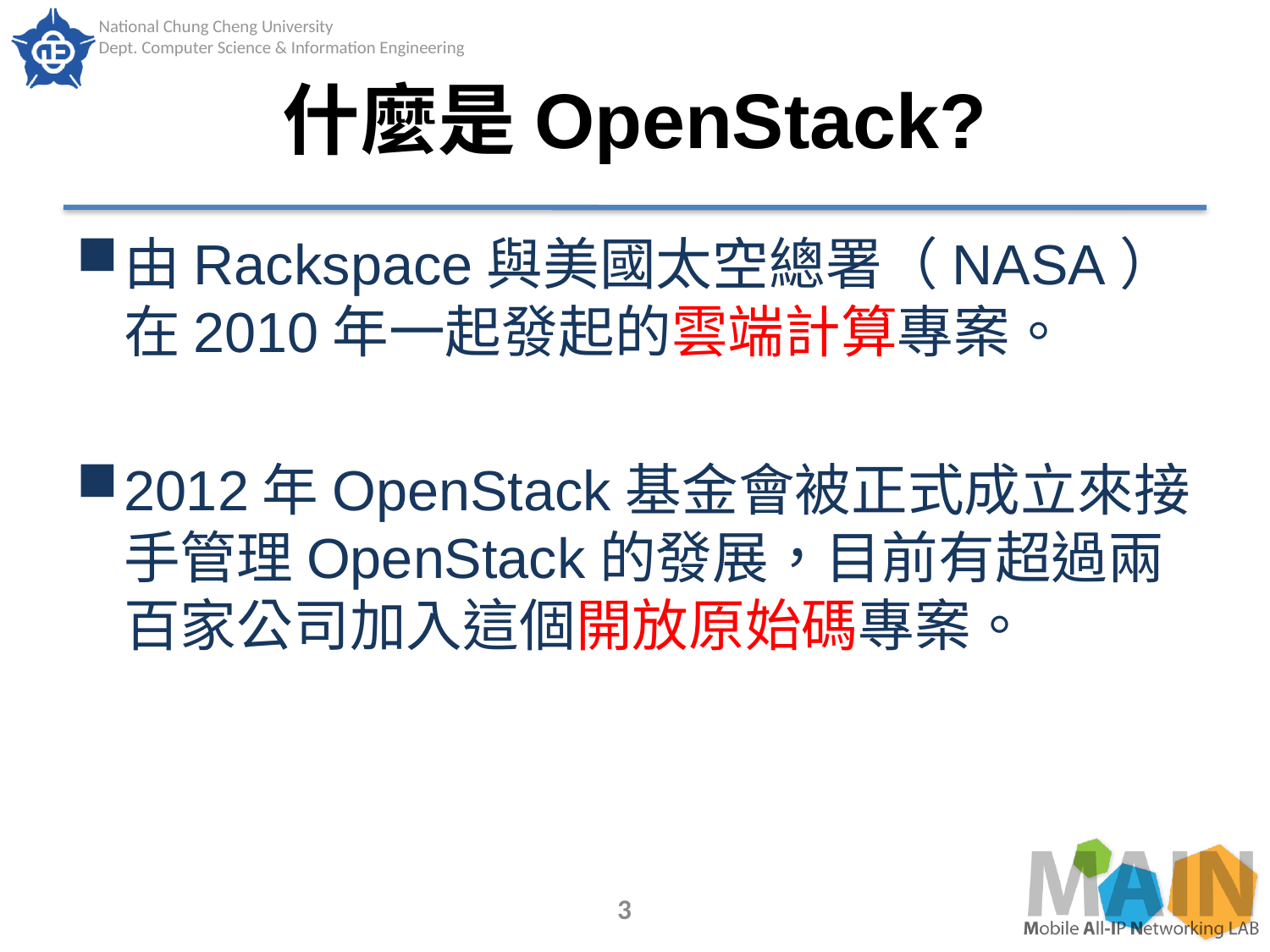

# 什麼是OpenStack?
由Rackspace與美國太空總署（NASA）在2010年一起發起的雲端計算專案。

2012年OpenStack基金會被正式成立來接手管理OpenStack的發展，目前有超過兩百家公司加入這個開放原始碼專案。
3